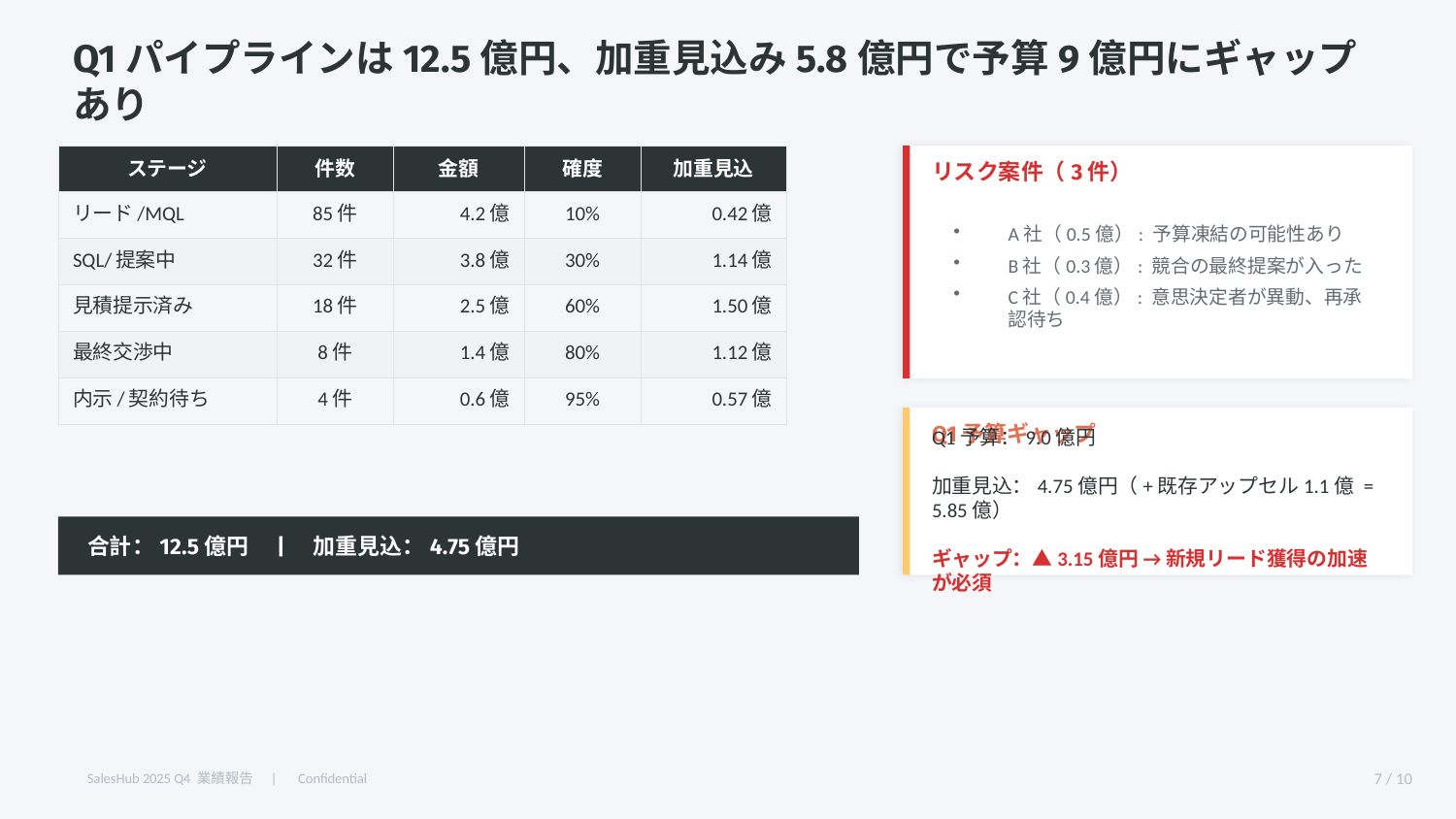

Q1パイプラインは12.5億円、加重見込み5.8億円で予算9億円にギャップあり
| ステージ | 件数 | 金額 | 確度 | 加重見込 |
| --- | --- | --- | --- | --- |
| リード/MQL | 85件 | 4.2億 | 10% | 0.42億 |
| SQL/提案中 | 32件 | 3.8億 | 30% | 1.14億 |
| 見積提示済み | 18件 | 2.5億 | 60% | 1.50億 |
| 最終交渉中 | 8件 | 1.4億 | 80% | 1.12億 |
| 内示/契約待ち | 4件 | 0.6億 | 95% | 0.57億 |

リスク案件（3件）
A社（0.5億）: 予算凍結の可能性あり
B社（0.3億）: 競合の最終提案が入った
C社（0.4億）: 意思決定者が異動、再承認待ち

Q1予算ギャップ
Q1予算：9.0億円

加重見込：4.75億円（+既存アップセル1.1億 = 5.85億）

ギャップ：▲3.15億円 → 新規リード獲得の加速が必須

合計：12.5億円　|　加重見込：4.75億円
SalesHub 2025 Q4 業績報告　|　Confidential
7 / 10